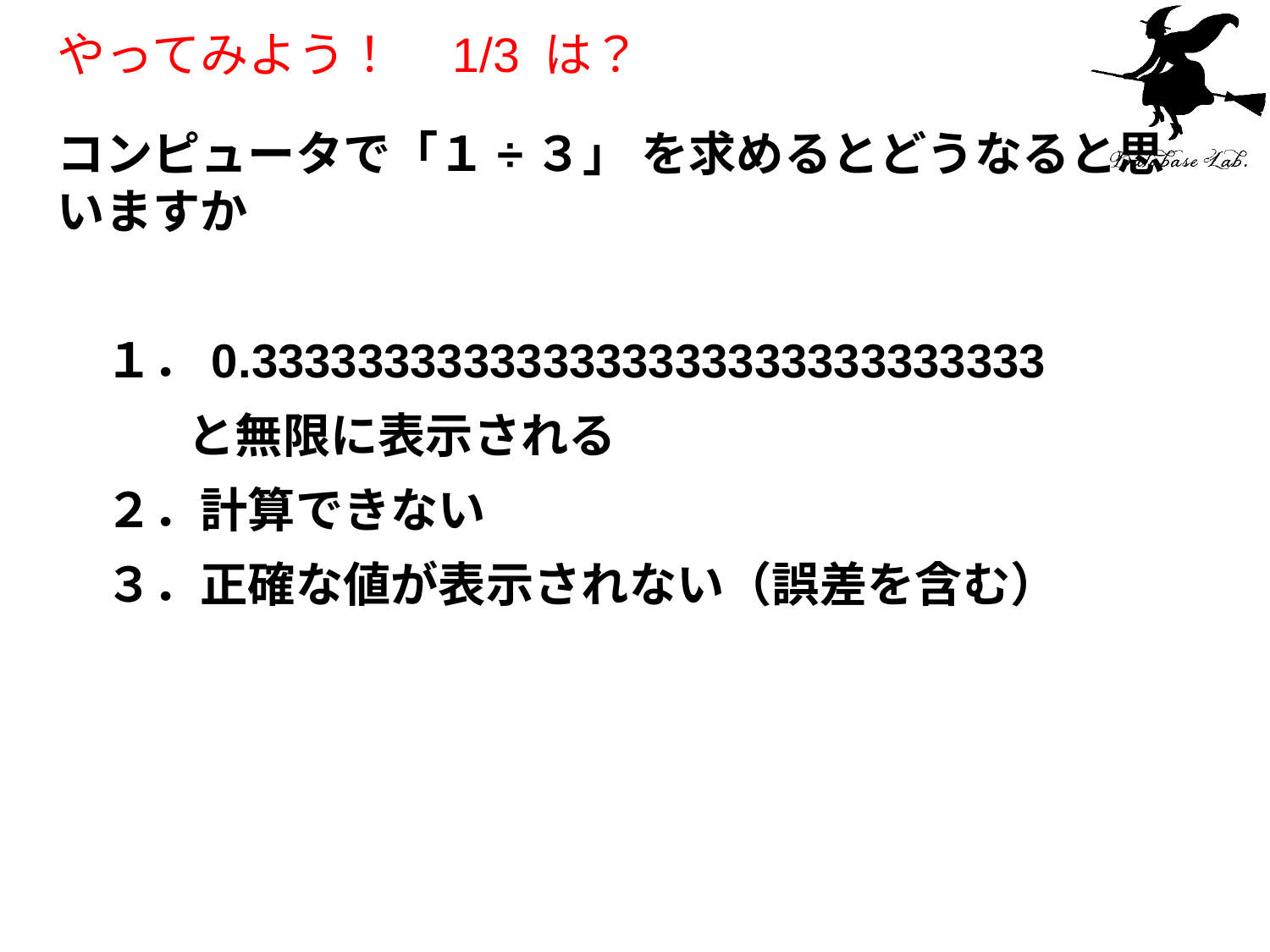

# やってみよう！　1/3 は？
コンピュータで「１÷３」 を求めるとどうなると思いますか

　１．0.333333333333333333333333333333
           と無限に表示される
　２．計算できない
　３．正確な値が表示されない（誤差を含む）